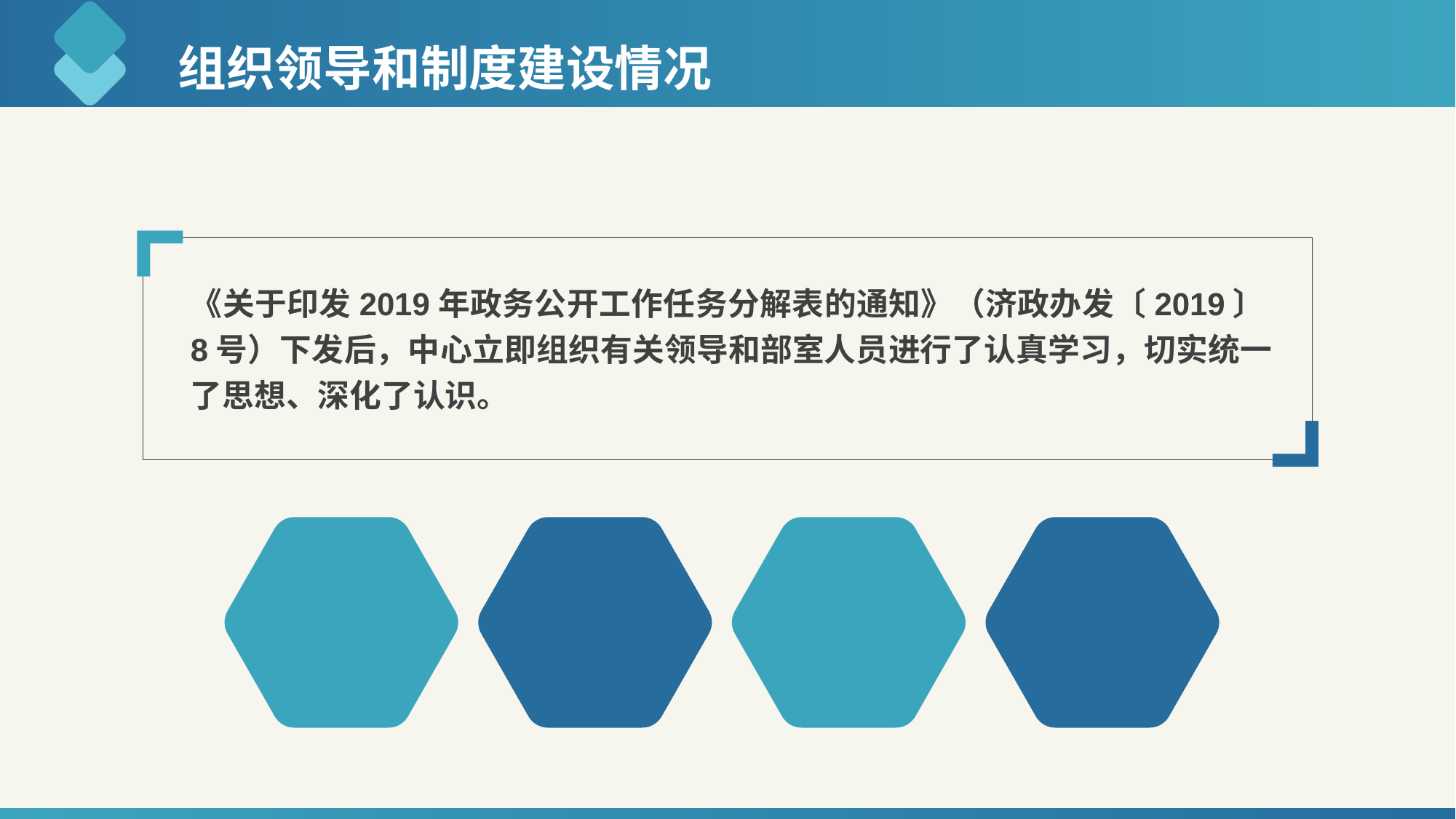

# 组织领导和制度建设情况

《关于印发2019年政务公开工作任务分解表的通知》（济政办发〔2019〕8号）下发后，中心立即组织有关领导和部室人员进行了认真学习，切实统一了思想、深化了认识。